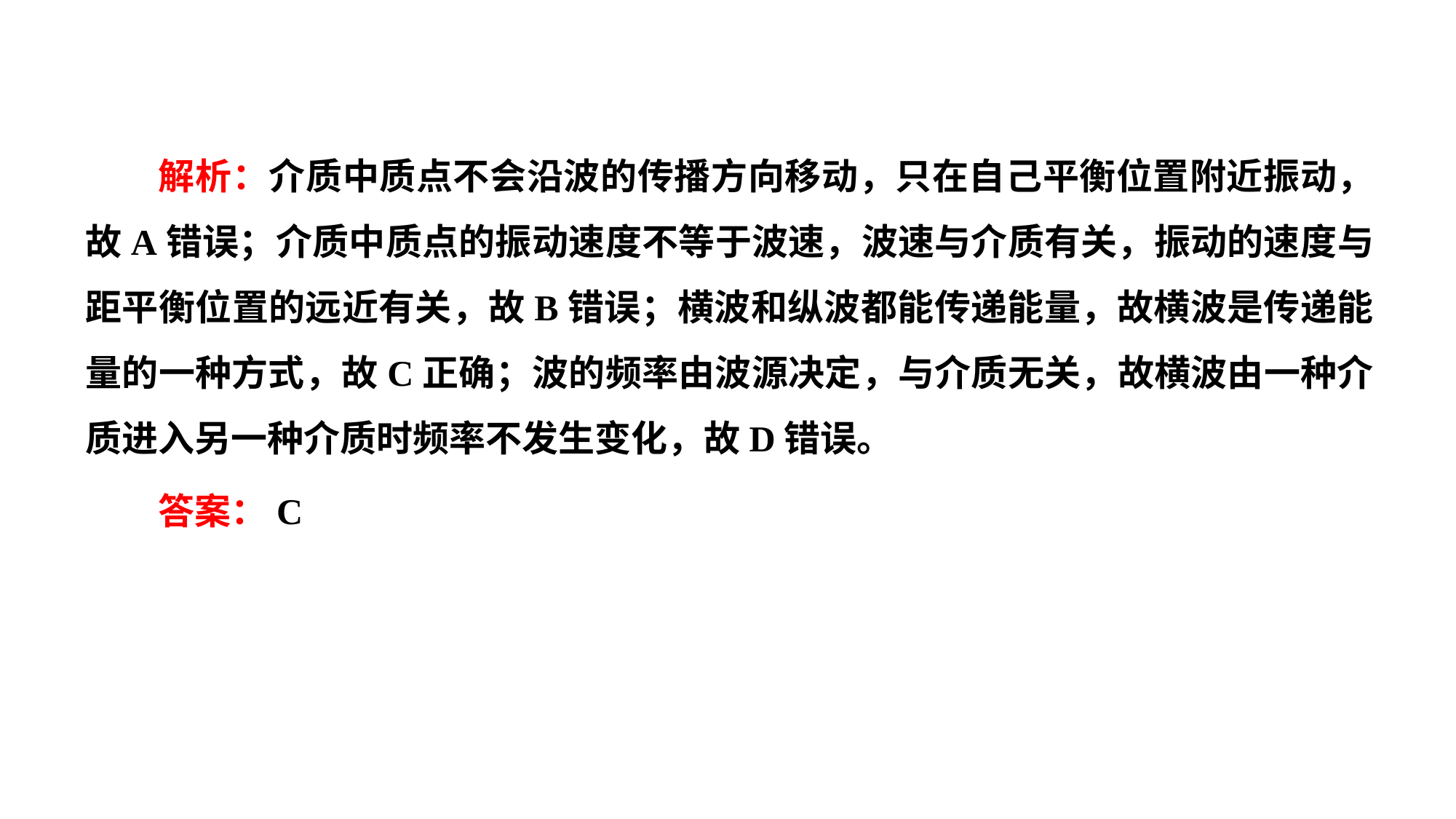

解析：介质中质点不会沿波的传播方向移动，只在自己平衡位置附近振动，故A错误；介质中质点的振动速度不等于波速，波速与介质有关，振动的速度与距平衡位置的远近有关，故B错误；横波和纵波都能传递能量，故横波是传递能量的一种方式，故C正确；波的频率由波源决定，与介质无关，故横波由一种介质进入另一种介质时频率不发生变化，故D错误。
答案：C